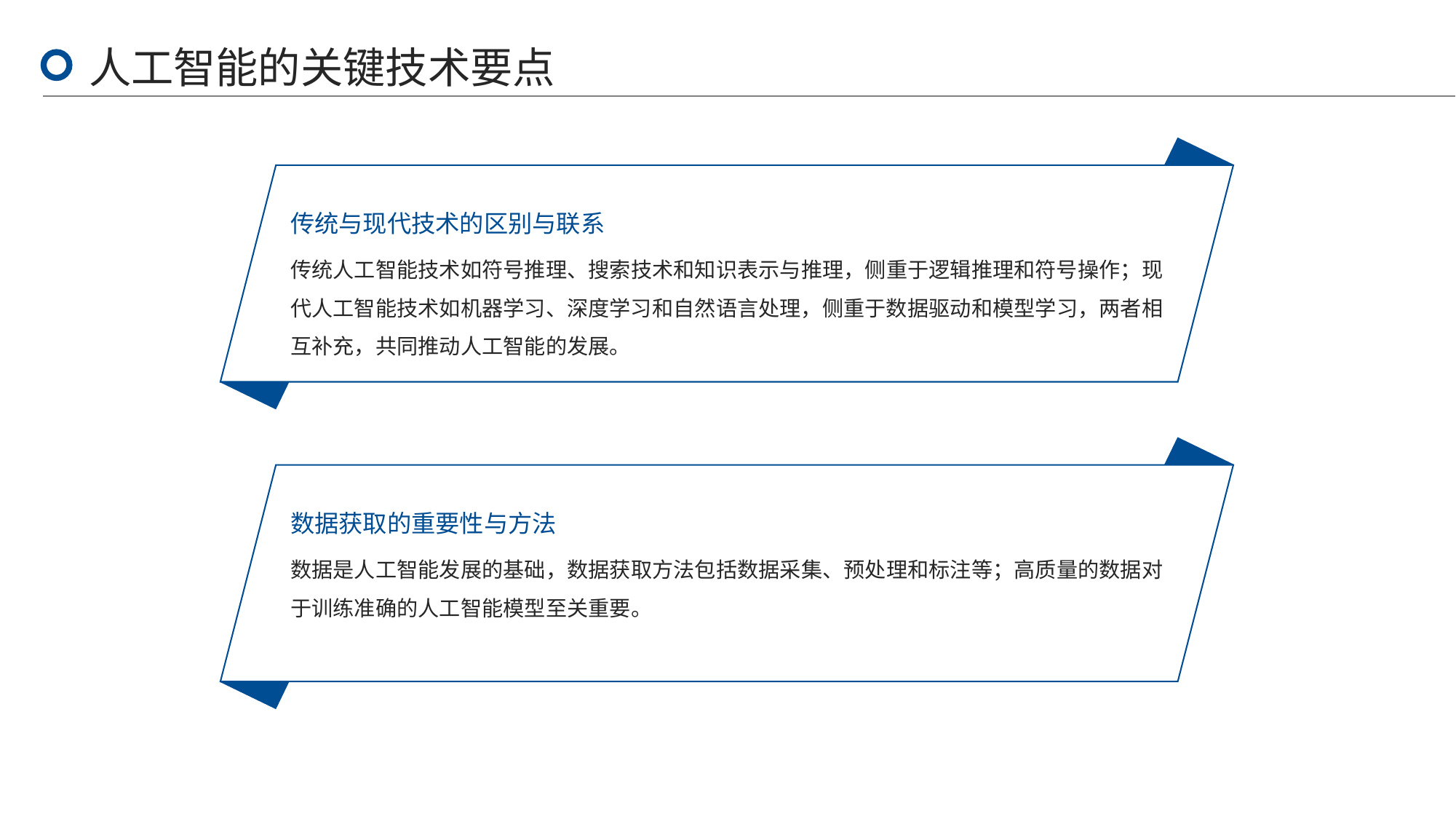

人工智能的关键技术要点

传统与现代技术的区别与联系
传统人工智能技术如符号推理、搜索技术和知识表示与推理，侧重于逻辑推理和符号操作；现代人工智能技术如机器学习、深度学习和自然语言处理，侧重于数据驱动和模型学习，两者相互补充，共同推动人工智能的发展。

数据获取的重要性与方法
数据是人工智能发展的基础，数据获取方法包括数据采集、预处理和标注等；高质量的数据对于训练准确的人工智能模型至关重要。